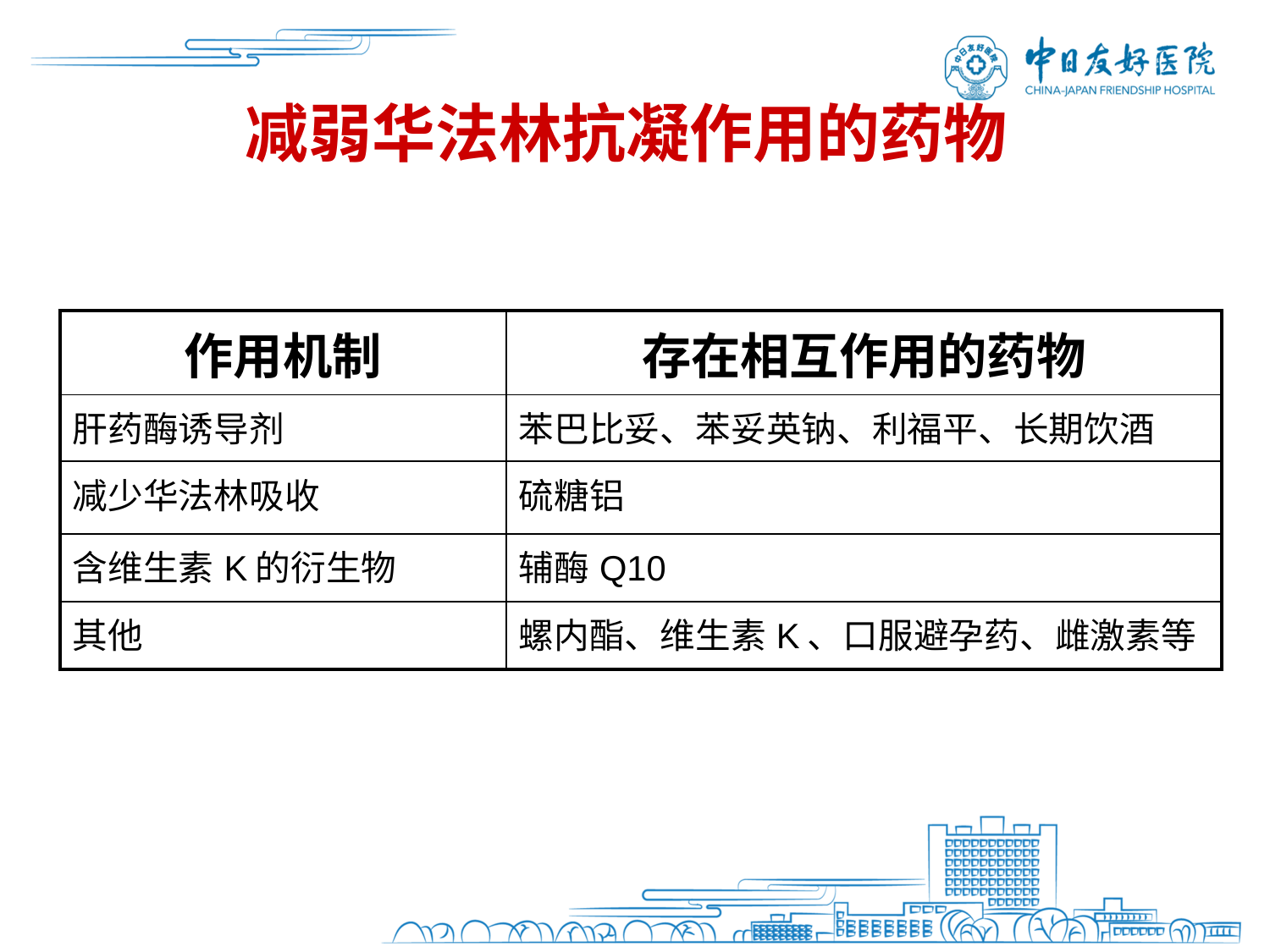

减弱华法林抗凝作用的药物

| 作用机制 | 存在相互作用的药物 |
| --- | --- |
| 肝药酶诱导剂 | 苯巴比妥、苯妥英钠、利福平、长期饮酒 |
| 减少华法林吸收 | 硫糖铝 |
| 含维生素K的衍生物 | 辅酶Q10 |
| 其他 | 螺内酯、维生素K、口服避孕药、雌激素等 |